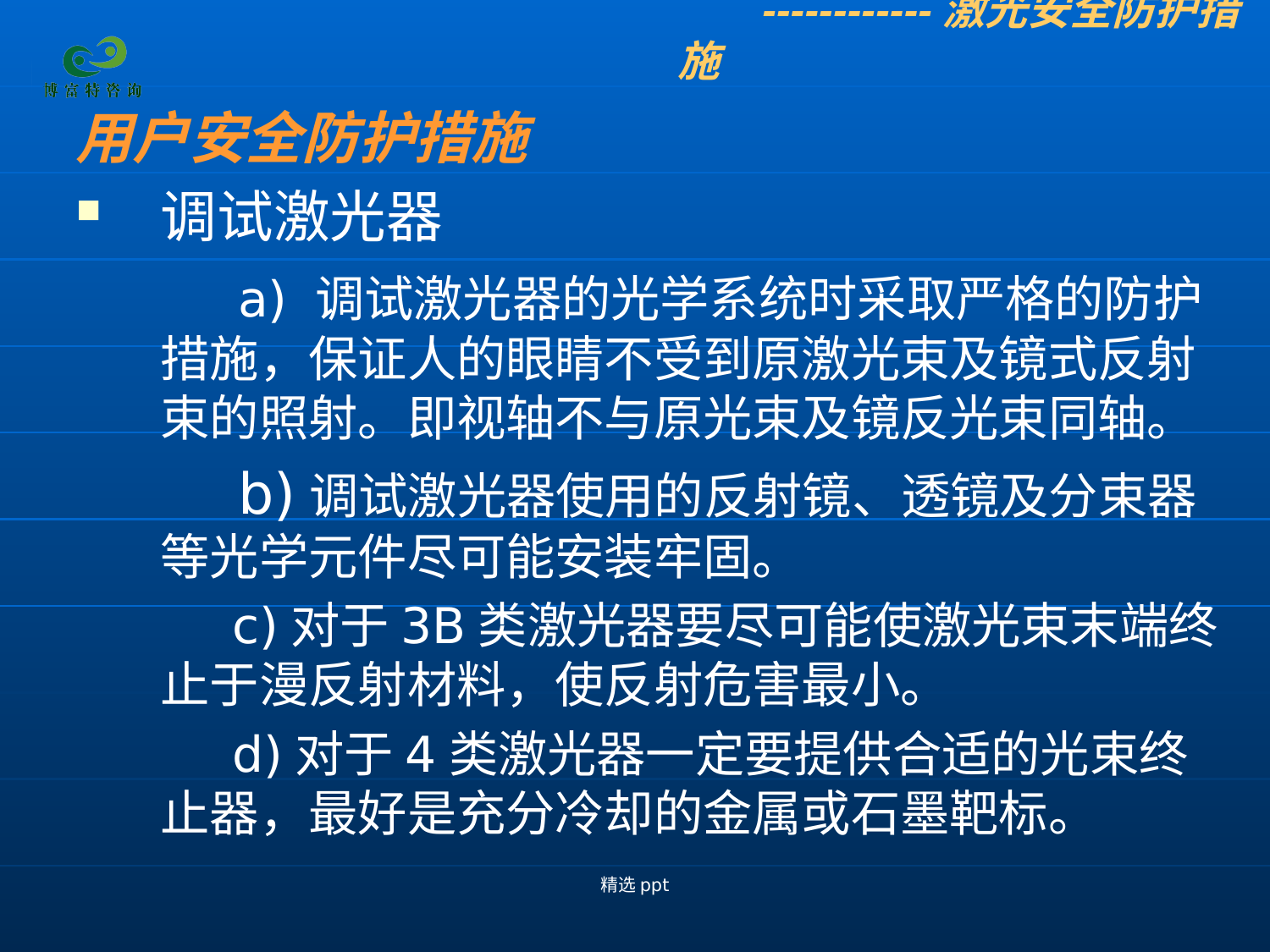

------------激光安全防护措施
用户安全防护措施
调试激光器
         a) 调试激光器的光学系统时采取严格的防护措施，保证人的眼睛不受到原激光束及镜式反射束的照射。即视轴不与原光束及镜反光束同轴。
         b)调试激光器使用的反射镜、透镜及分束器等光学元件尽可能安装牢固。
          c)对于3B类激光器要尽可能使激光束末端终止于漫反射材料，使反射危害最小。
          d)对于4类激光器一定要提供合适的光束终止器，最好是充分冷却的金属或石墨靶标。

32
精选ppt